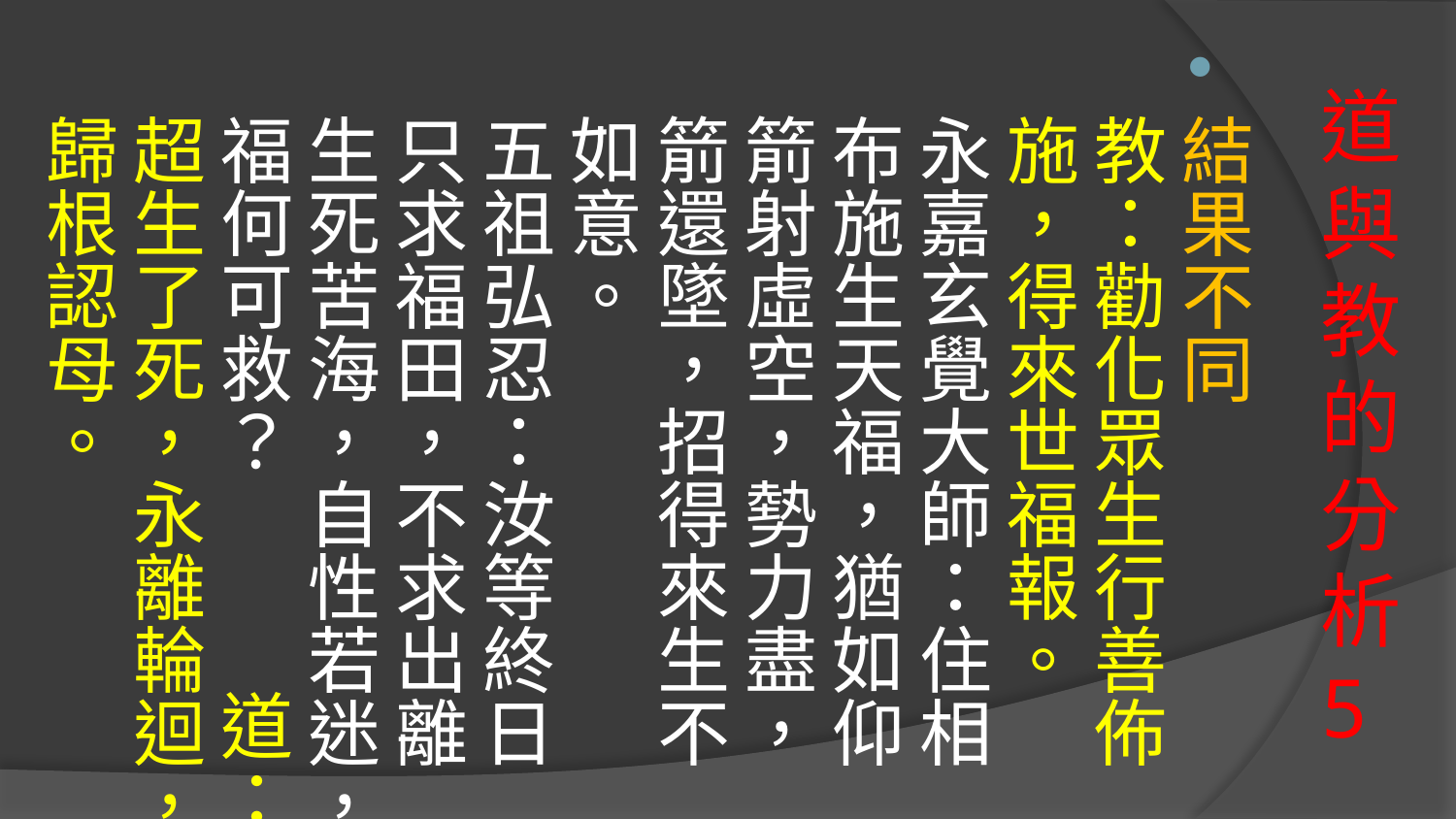

結果不同
教：勸化眾生行善佈施，得來世福報。
永嘉玄覺大師：住相布施生天福，猶如仰箭射虛空，勢力盡，箭還墜，招得來生不如意。                         五祖弘忍：汝等終日只求福田，不求出離生死苦海，自性若迷，福何可救？             道：超生了死，永離輪迴，歸根認母。
# 道與教的分析5